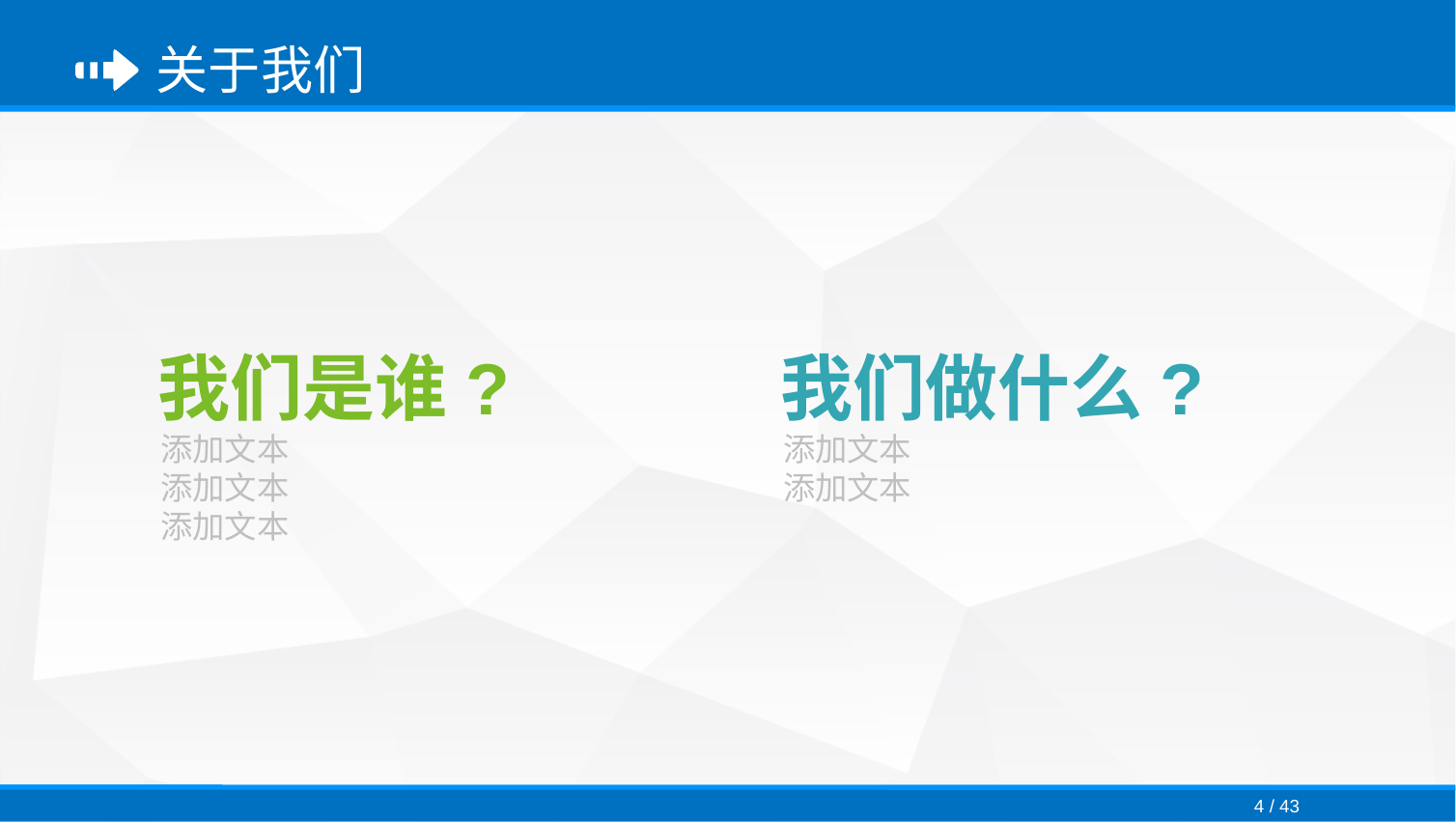

关于我们

我们是谁?
我们做什么?
添加文本
添加文本
添加文本
添加文本
添加文本

4 / 43